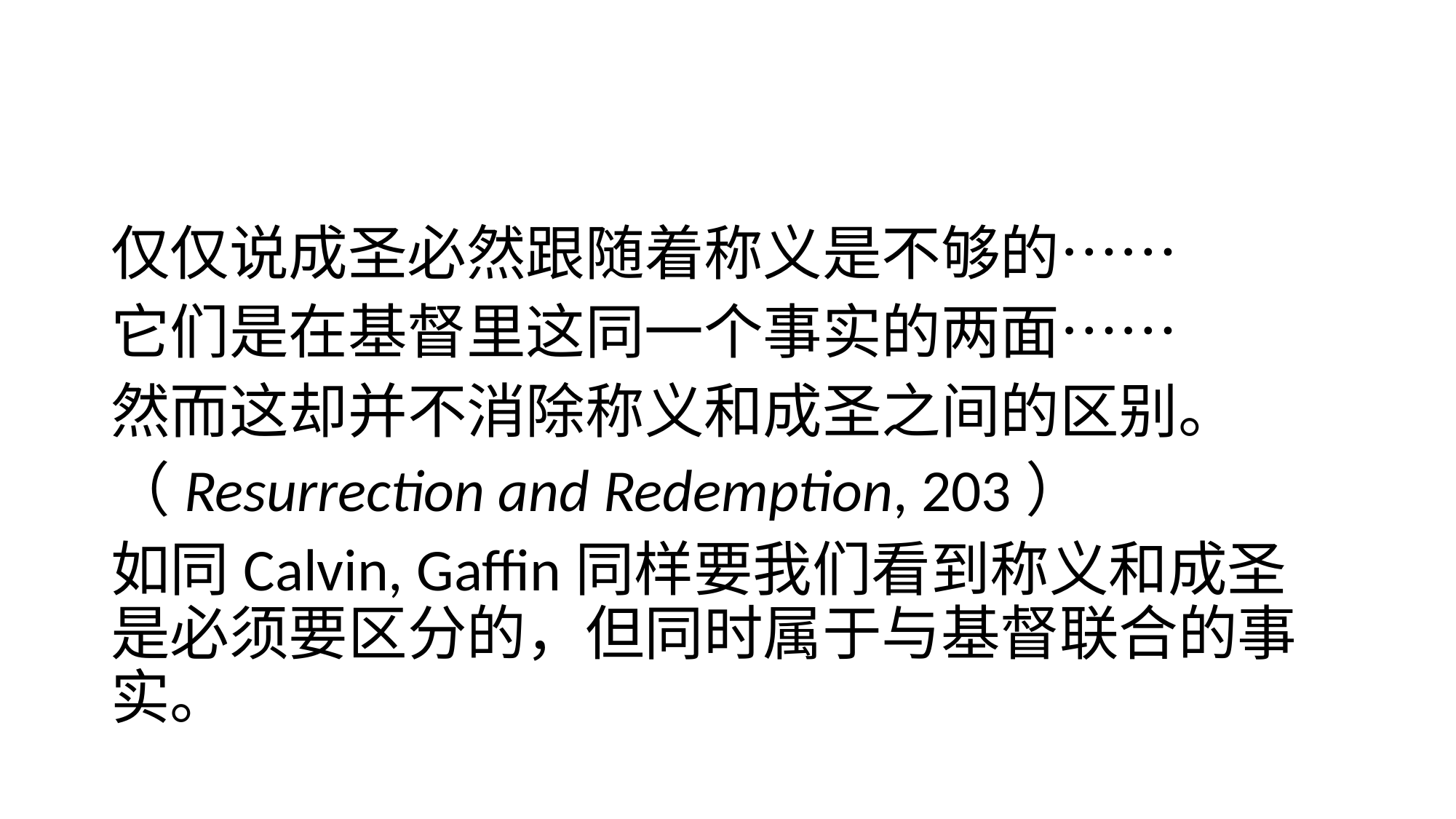

#
仅仅说成圣必然跟随着称义是不够的……
它们是在基督里这同一个事实的两面……
然而这却并不消除称义和成圣之间的区别。
（Resurrection and Redemption, 203）
如同Calvin, Gaffin同样要我们看到称义和成圣是必须要区分的，但同时属于与基督联合的事实。